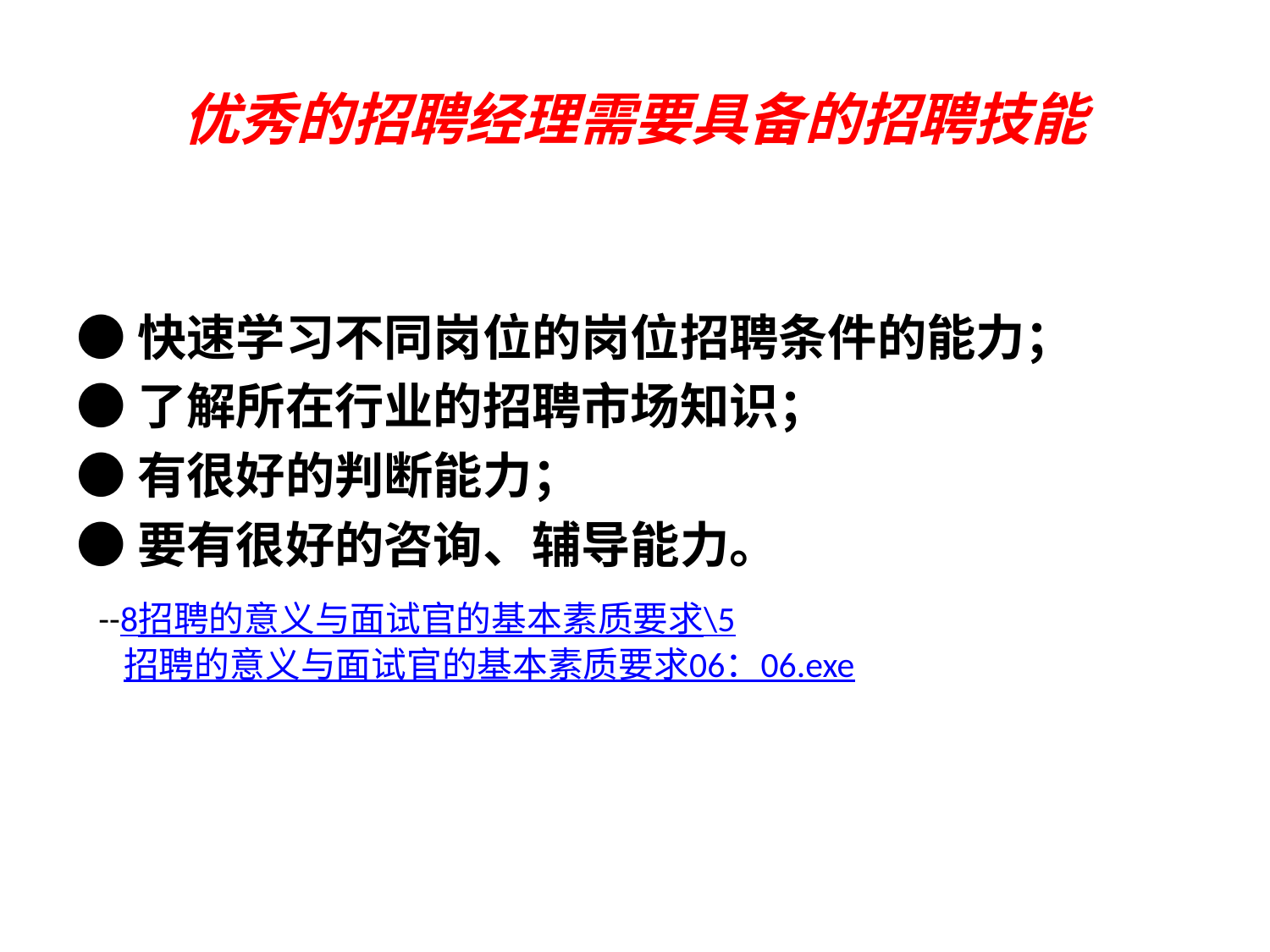

# 优秀的招聘经理需要具备的招聘技能

●快速学习不同岗位的岗位招聘条件的能力；
●了解所在行业的招聘市场知识；
●有很好的判断能力；
●要有很好的咨询、辅导能力。
  --8招聘的意义与面试官的基本素质要求\5招聘的意义与面试官的基本素质要求06：06.exe